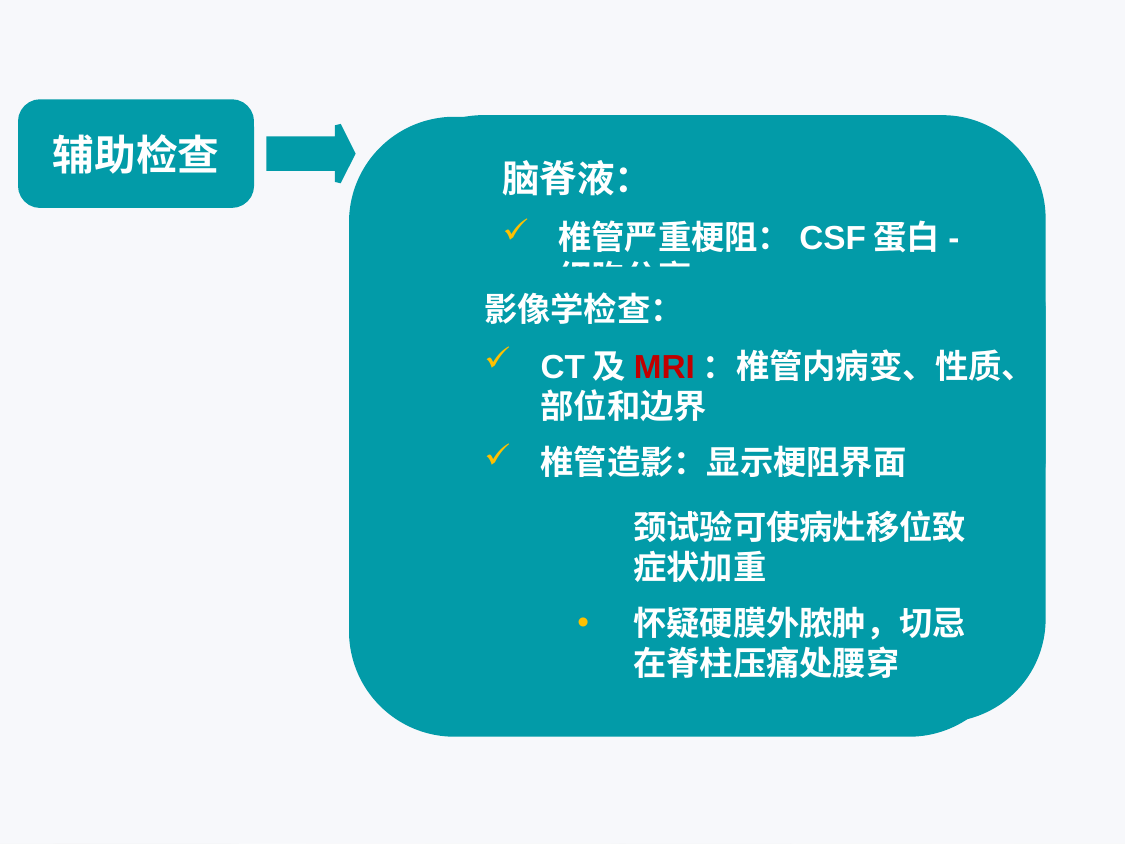

辅助检查
脑脊液：
完全阻塞：阻塞水平以下压力很低
部分阻塞或未阻塞：压力正常甚至增高
压颈试验：可证实梗阻，但正常不能排除
不完全梗阻：
压颈上升快、解除下降较慢
压颈上升慢、下降更慢
脑脊液：
椎管严重梗阻：CSF蛋白-细胞分离
Froin征：蛋白含量>10g/L，CSF流出后自动凝结
注意：
梗阻下腰穿放CSF和压颈试验可使病灶移位致症状加重
怀疑硬膜外脓肿，切忌在脊柱压痛处腰穿

影像学检查：
CT及MRI：椎管内病变、性质、部位和边界
椎管造影：显示梗阻界面